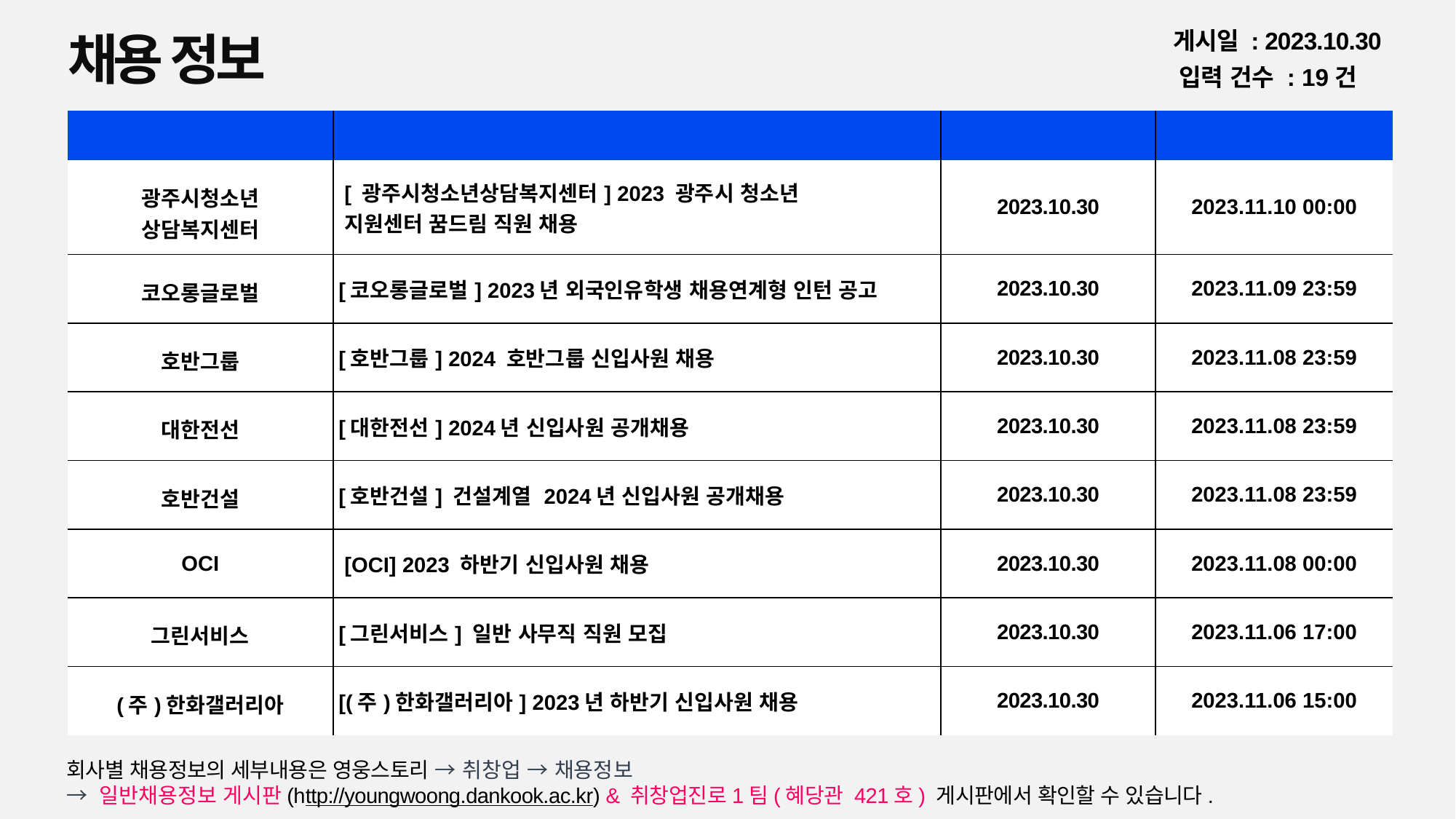

채용 정보
게시일 : 2023.10.30
입력 건수 : 19건
| 회사명 | 공고명 | 등록일 | 마감일 |
| --- | --- | --- | --- |
| 광주시청소년 상담복지센터 | [ 광주시청소년상담복지센터] 2023 광주시 청소년 지원센터 꿈드림 직원 채용 | 2023.10.30 | 2023.11.10 00:00 |
| 코오롱글로벌 | [코오롱글로벌] 2023년 외국인유학생 채용연계형 인턴 공고 | 2023.10.30 | 2023.11.09 23:59 |
| 호반그룹 | [호반그룹] 2024 호반그룹 신입사원 채용 | 2023.10.30 | 2023.11.08 23:59 |
| 대한전선 | [대한전선] 2024년 신입사원 공개채용 | 2023.10.30 | 2023.11.08 23:59 |
| 호반건설 | [호반건설] 건설계열 2024년 신입사원 공개채용 | 2023.10.30 | 2023.11.08 23:59 |
| OCI | [OCI] 2023 하반기 신입사원 채용 | 2023.10.30 | 2023.11.08 00:00 |
| 그린서비스 | [그린서비스] 일반 사무직 직원 모집 | 2023.10.30 | 2023.11.06 17:00 |
| (주)한화갤러리아 | [(주)한화갤러리아] 2023년 하반기 신입사원 채용 | 2023.10.30 | 2023.11.06 15:00 |
회사별 채용정보의 세부내용은 영웅스토리 → 취창업 → 채용정보
→ 일반채용정보 게시판(http://youngwoong.dankook.ac.kr) & 취창업진로1팀(혜당관 421호) 게시판에서 확인할 수 있습니다.